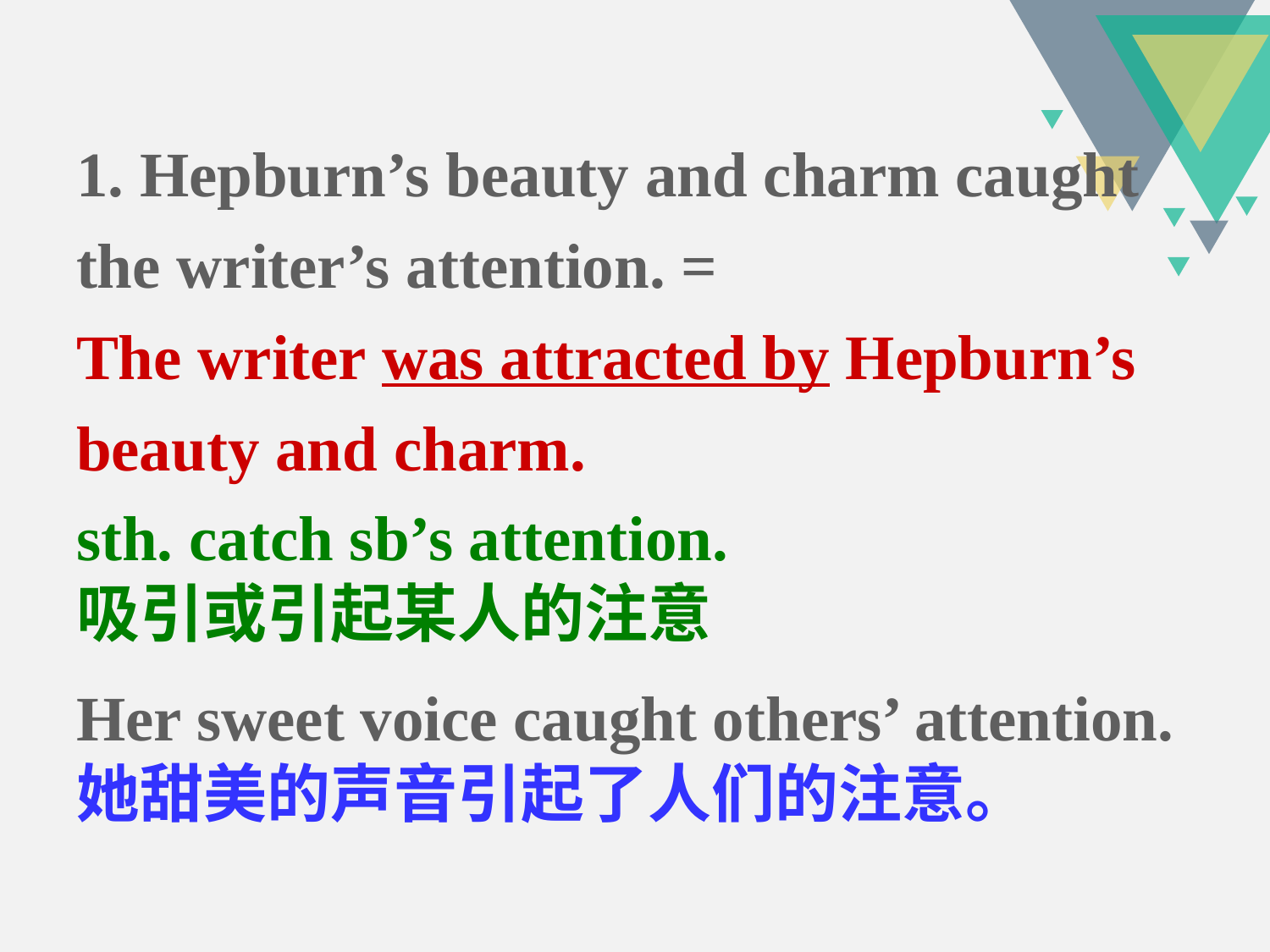

1. Hepburn’s beauty and charm caught the writer’s attention. =
The writer was attracted by Hepburn’s beauty and charm.
sth. catch sb’s attention.
吸引或引起某人的注意
Her sweet voice caught others’ attention.
她甜美的声音引起了人们的注意。